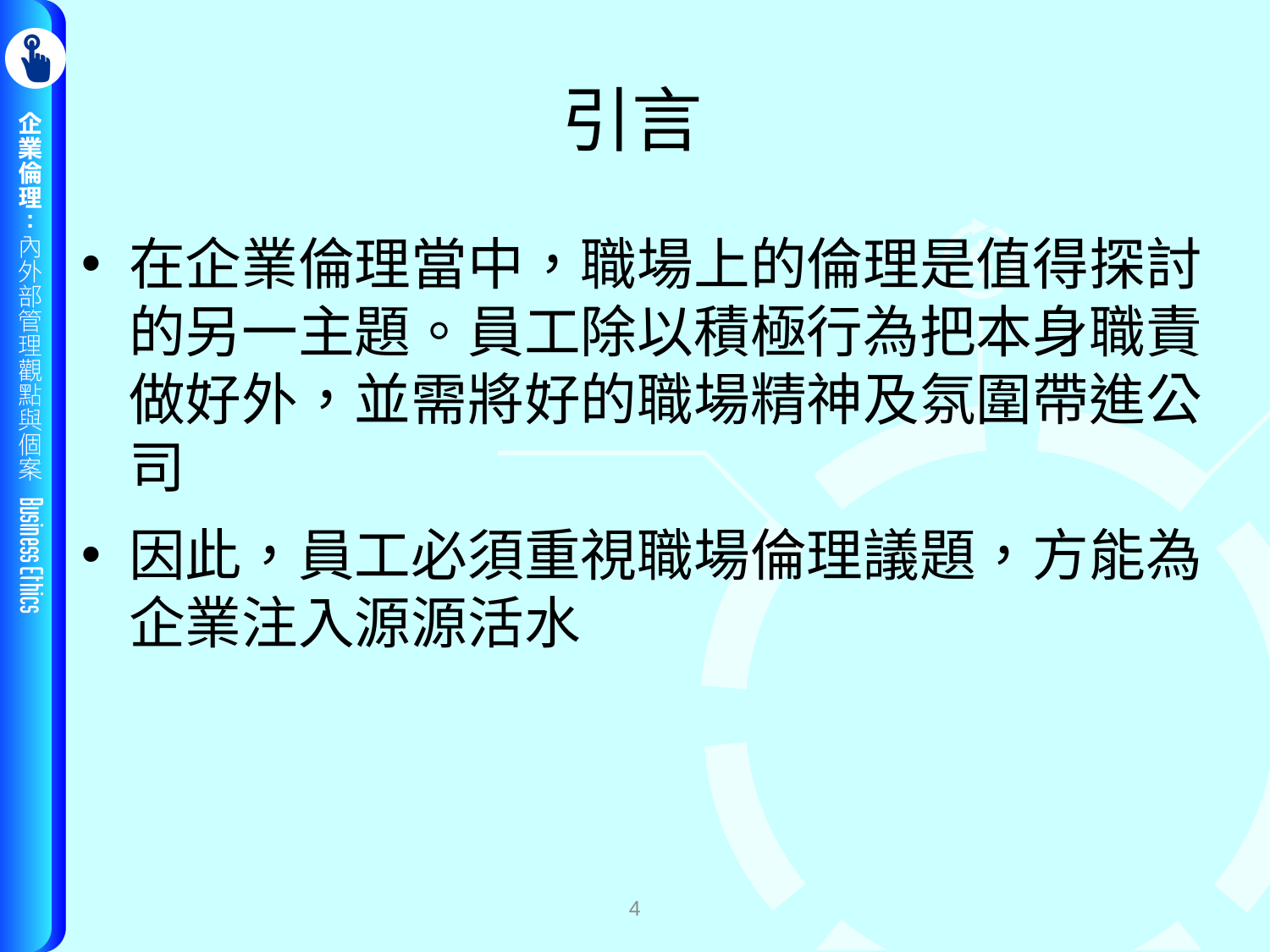

# 引言
在企業倫理當中，職場上的倫理是值得探討的另一主題。員工除以積極行為把本身職責做好外，並需將好的職場精神及氛圍帶進公司
因此，員工必須重視職場倫理議題，方能為企業注入源源活水
4